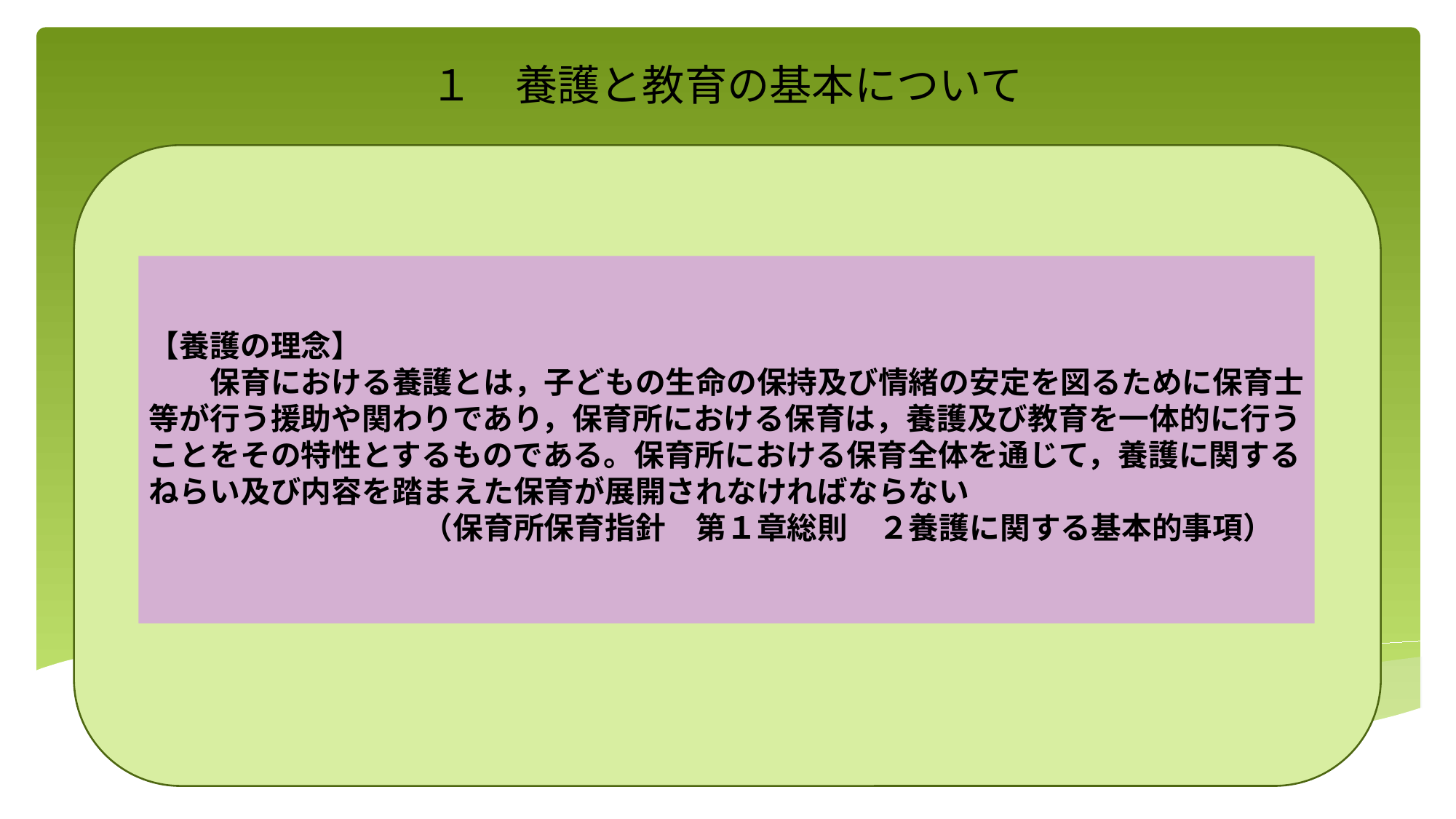

# １　養護と教育の基本について

【養護の理念】
　　保育における養護とは，子どもの生命の保持及び情緒の安定を図るために保育士等が行う援助や関わりであり，保育所における保育は，養護及び教育を一体的に行うことをその特性とするものである。保育所における保育全体を通じて，養護に関するねらい及び内容を踏まえた保育が展開されなければならない
　　　　　　　　　（保育所保育指針　第１章総則　２養護に関する基本的事項）